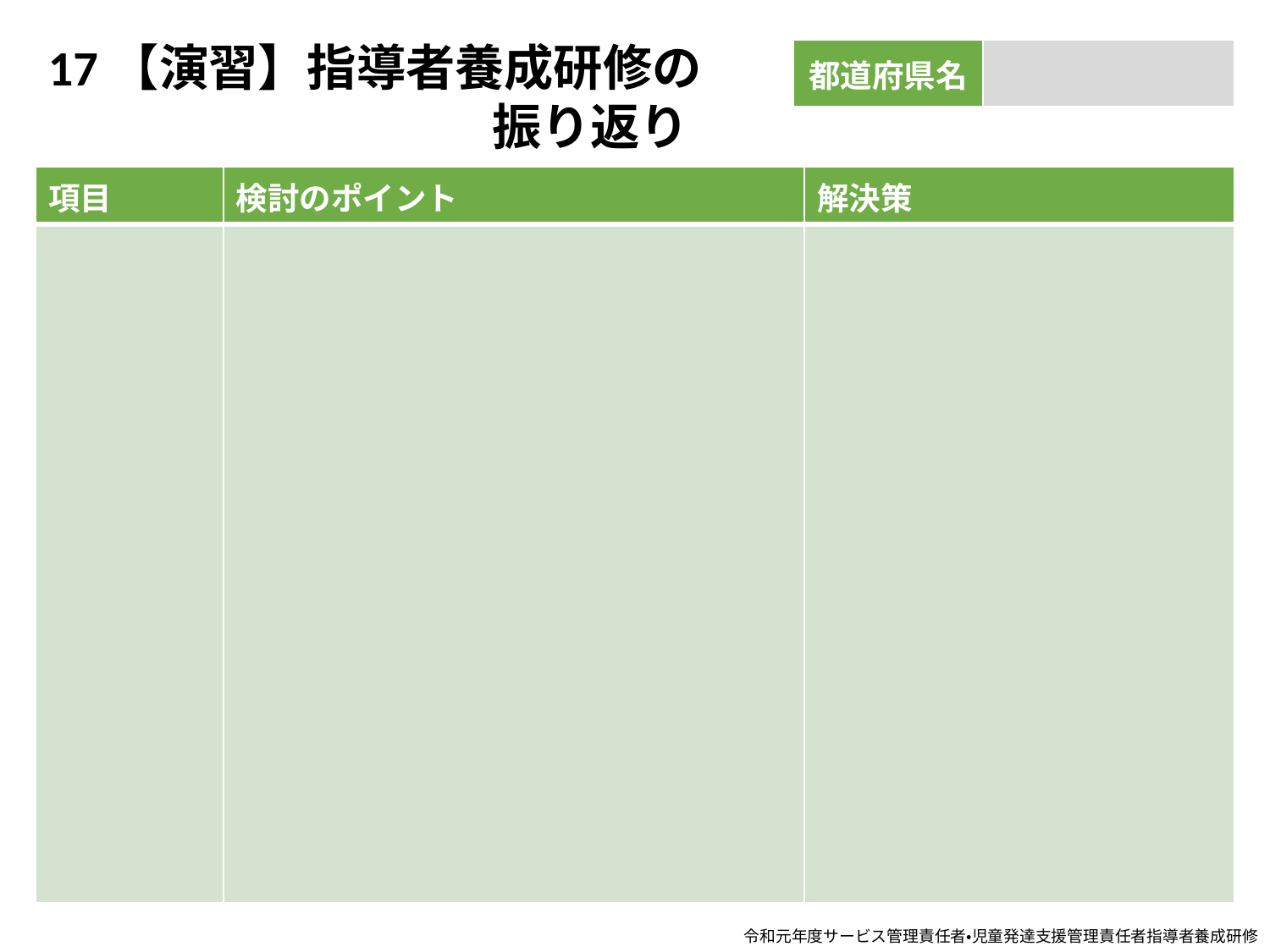

17【演習】指導者養成研修の
　　　　　　　　　振り返り
| 都道府県名 |  |
| --- | --- |
| 項目 | 検討のポイント | 解決策 |
| --- | --- | --- |
|  |  |  |
令和元年度サービス管理責任者・児童発達支援管理責任者指導者養成研修